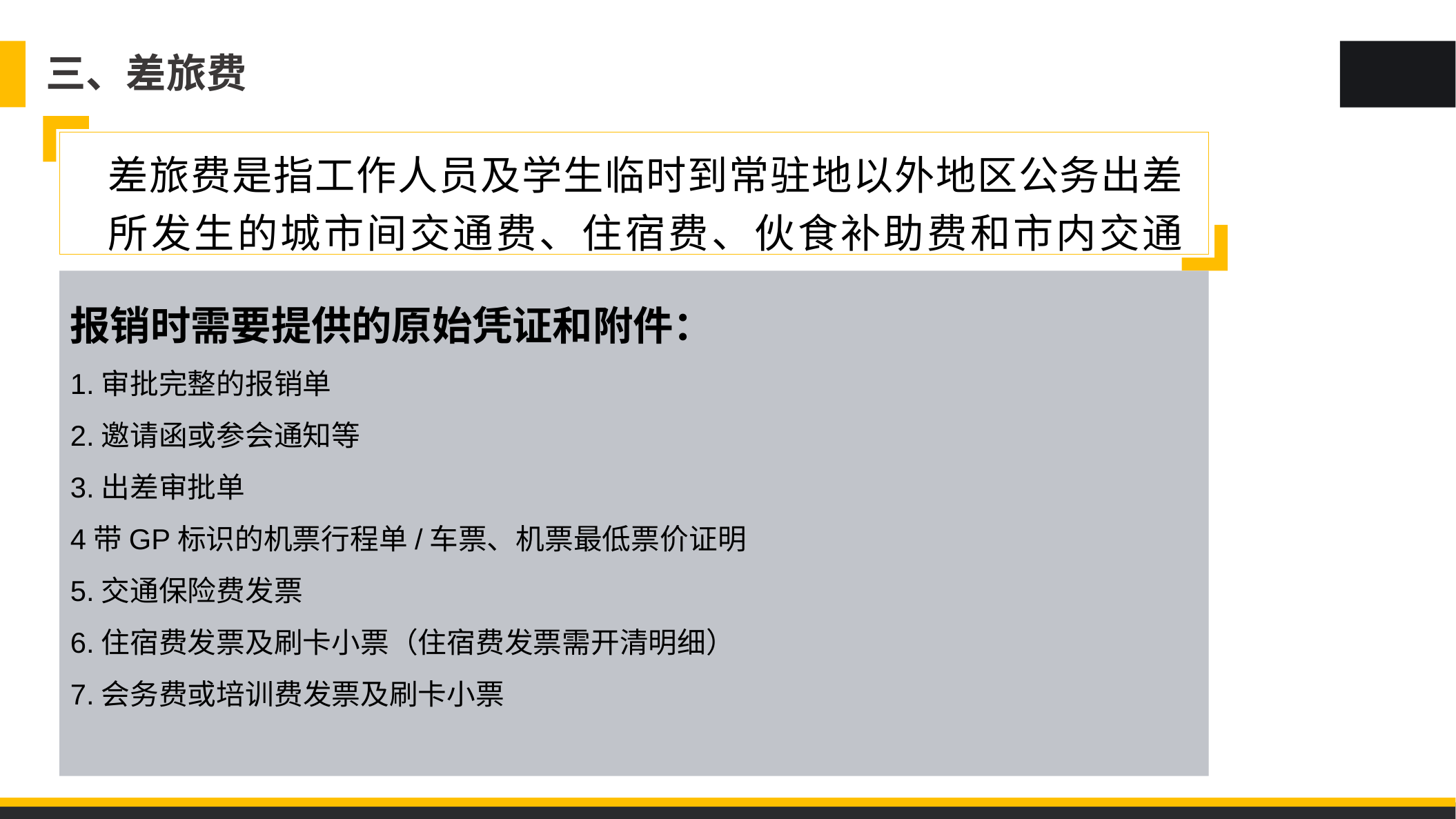

三、差旅费

差旅费是指工作人员及学生临时到常驻地以外地区公务出差所发生的城市间交通费、住宿费、伙食补助费和市内交通费。

报销时需要提供的原始凭证和附件：
1.审批完整的报销单
2.邀请函或参会通知等
3.出差审批单
4带GP标识的机票行程单/车票、机票最低票价证明
5.交通保险费发票
6.住宿费发票及刷卡小票（住宿费发票需开清明细）
7.会务费或培训费发票及刷卡小票

请替换文字内容
请替换文字内容